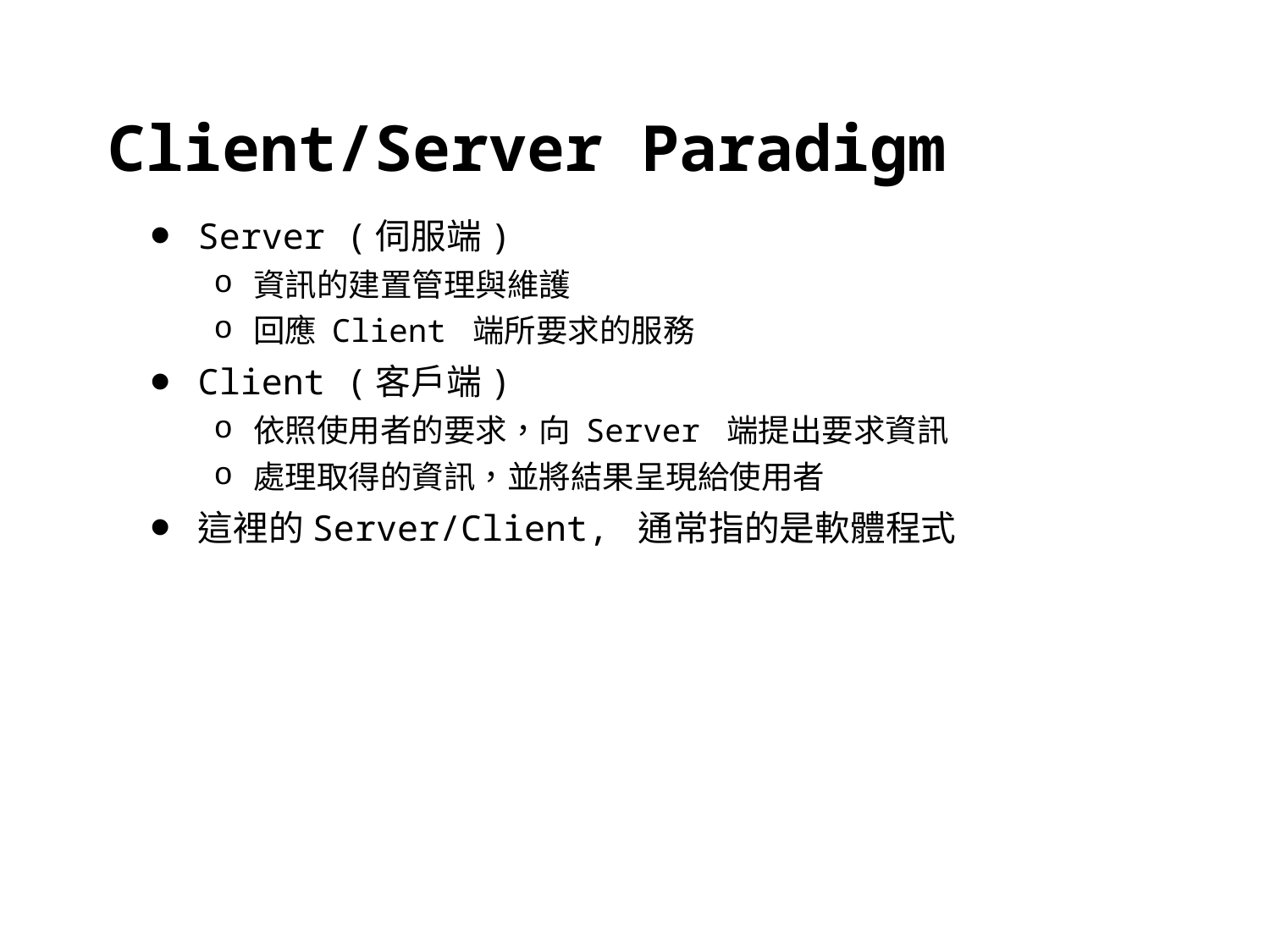

# Client/Server Paradigm
Server (伺服端)
資訊的建置管理與維護
回應 Client 端所要求的服務
Client (客戶端)
依照使用者的要求，向 Server 端提出要求資訊
處理取得的資訊，並將結果呈現給使用者
這裡的Server/Client, 通常指的是軟體程式